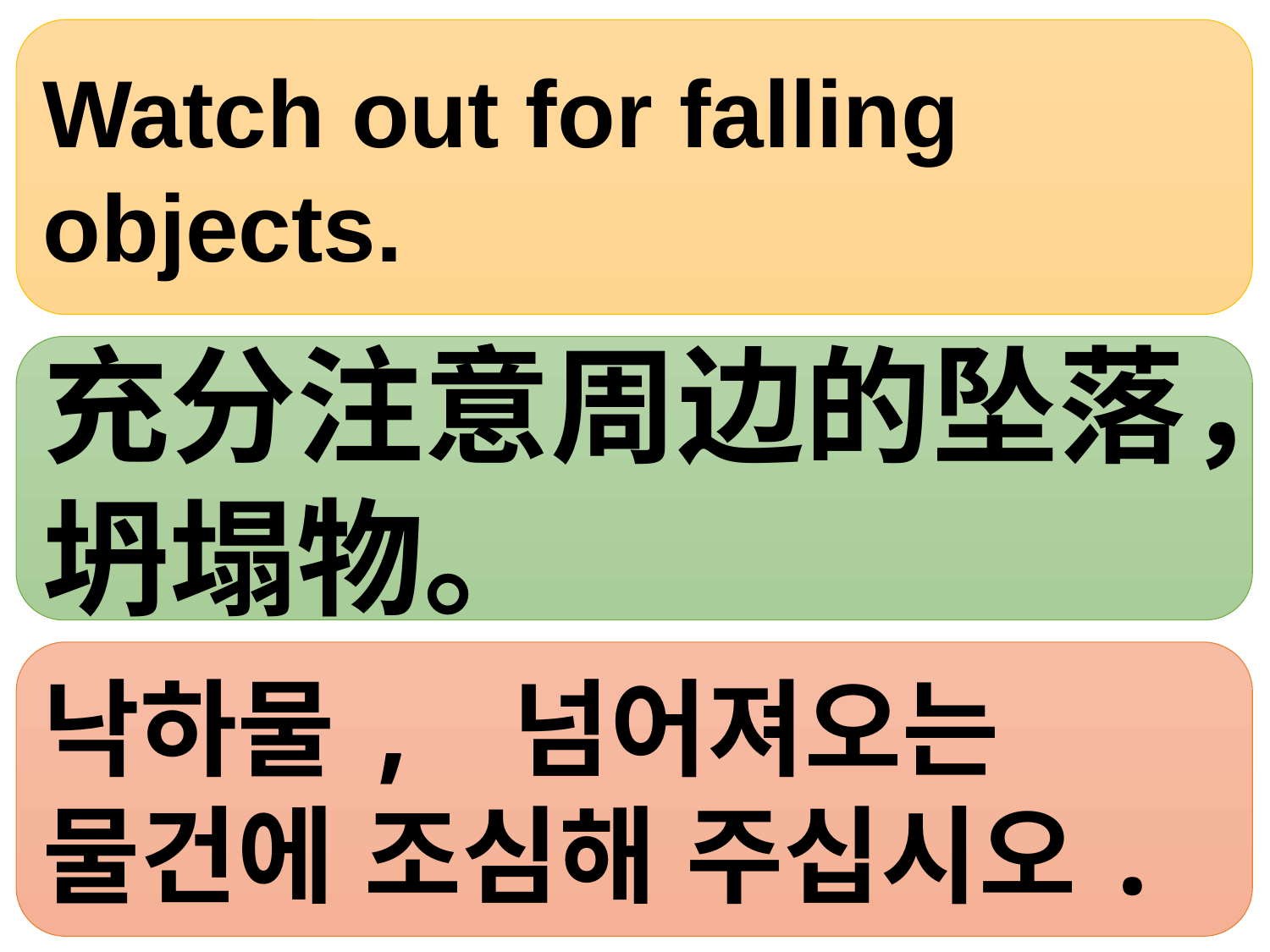

Watch out for falling objects.
充分注意周边的坠落，坍塌物。
낙하물, 넘어져오는 물건에 조심해 주십시오.